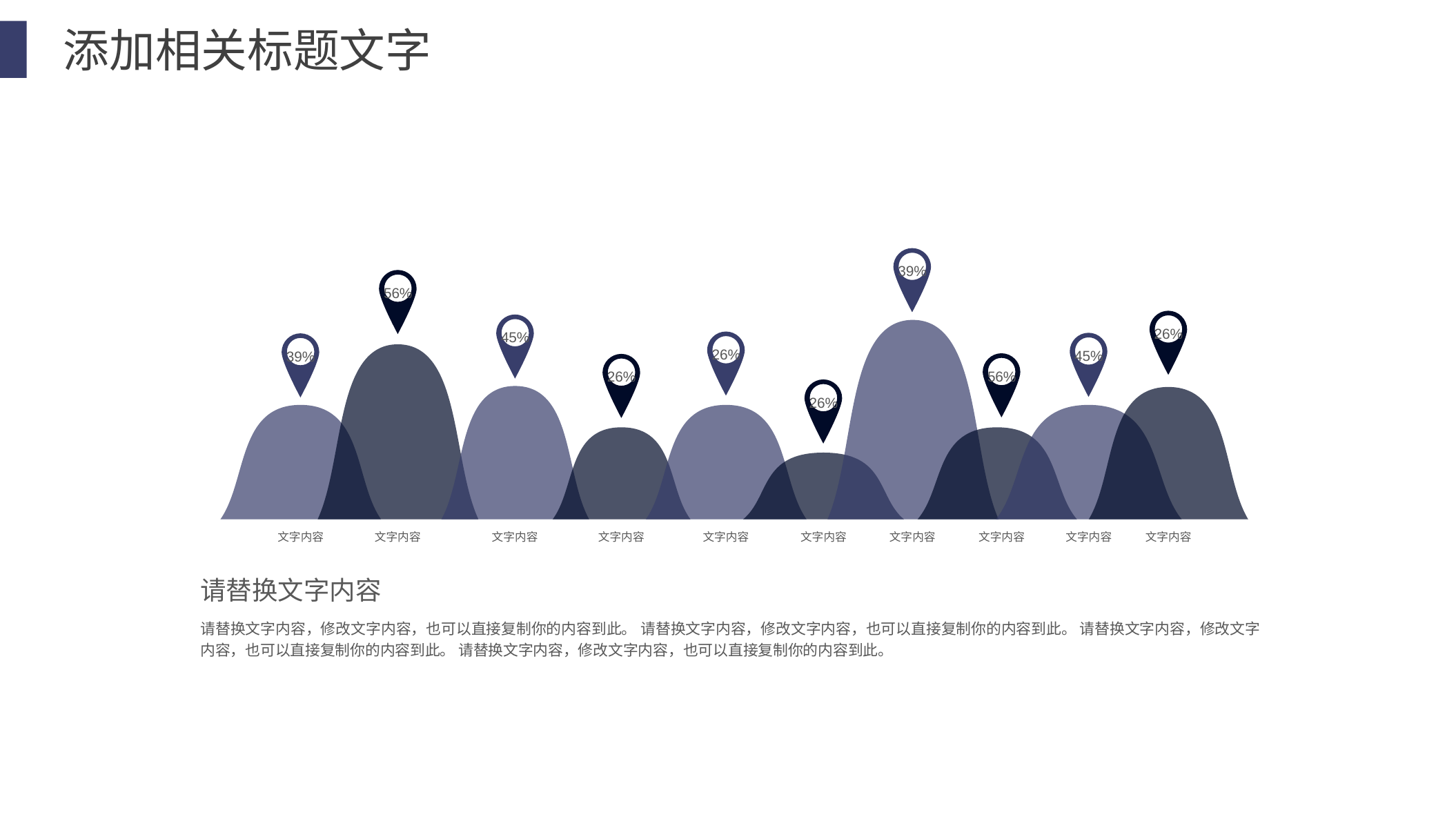

添加相关标题文字

39%

56%

26%

45%

文字内容

26%

45%

39%

文字内容

56%

26%

26%

文字内容

文字内容

文字内容

文字内容

文字内容

文字内容

文字内容

文字内容
请替换文字内容
请替换文字内容，修改文字内容，也可以直接复制你的内容到此。 请替换文字内容，修改文字内容，也可以直接复制你的内容到此。 请替换文字内容，修改文字内容，也可以直接复制你的内容到此。 请替换文字内容，修改文字内容，也可以直接复制你的内容到此。